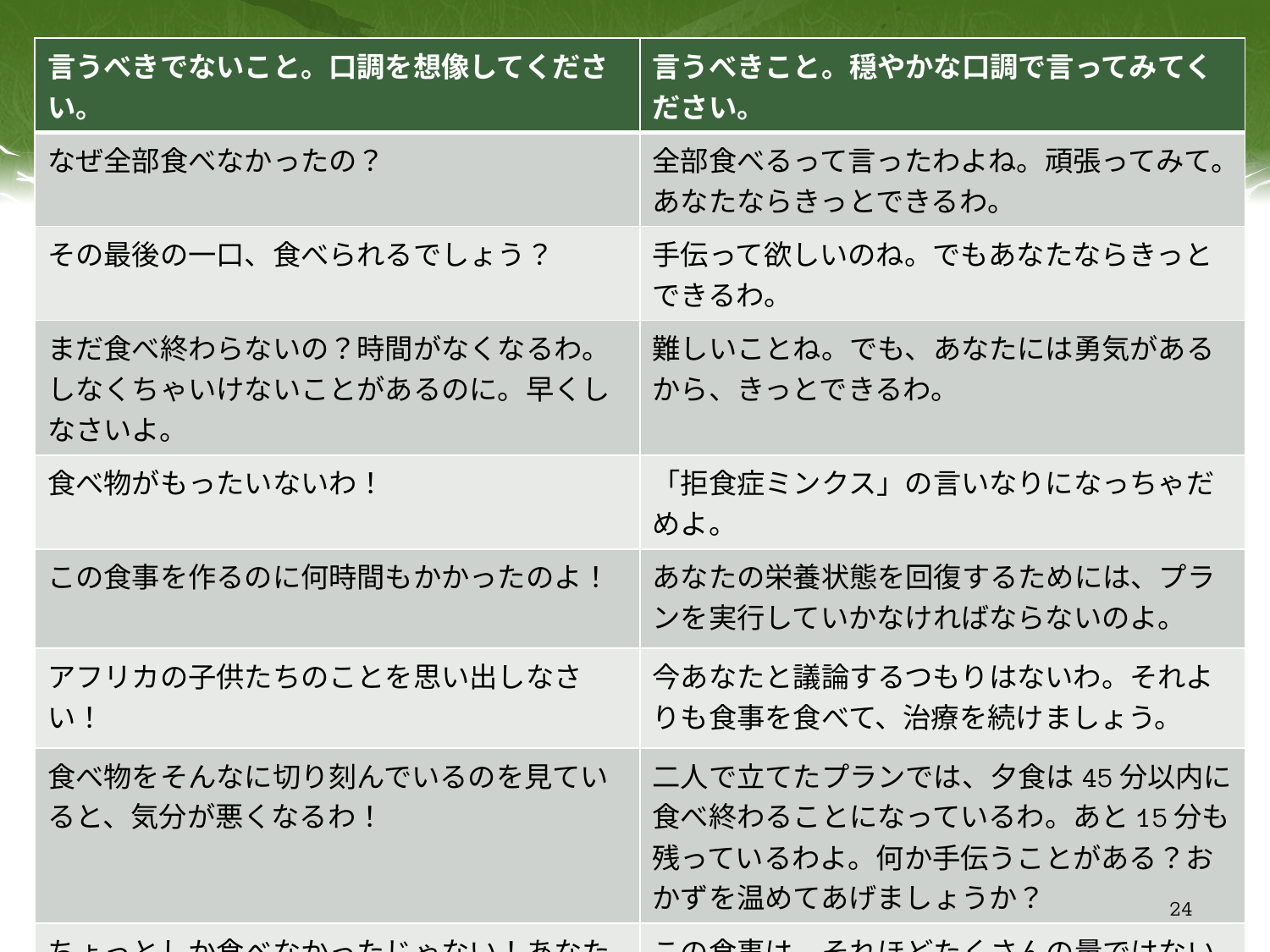

| 言うべきでないこと。口調を想像してください。 | 言うべきこと。穏やかな口調で言ってみてください。 |
| --- | --- |
| なぜ全部食べなかったの？ | 全部食べるって言ったわよね。頑張ってみて。あなたならきっとできるわ。 |
| その最後の一口、食べられるでしょう？ | 手伝って欲しいのね。でもあなたならきっとできるわ。 |
| まだ食べ終わらないの？時間がなくなるわ。しなくちゃいけないことがあるのに。早くしなさいよ。 | 難しいことね。でも、あなたには勇気があるから、きっとできるわ。 |
| 食べ物がもったいないわ！ | 「拒食症ミンクス」の言いなりになっちゃだめよ。 |
| この食事を作るのに何時間もかかったのよ！ | あなたの栄養状態を回復するためには、プランを実行していかなければならないのよ。 |
| アフリカの子供たちのことを思い出しなさい！ | 今あなたと議論するつもりはないわ。それよりも食事を食べて、治療を続けましょう。 |
| 食べ物をそんなに切り刻んでいるのを見ていると、気分が悪くなるわ！ | 二人で立てたプランでは、夕食は45分以内に食べ終わることになっているわ。あと15分も残っているわよ。何か手伝うことがある？おかずを温めてあげましょうか？ |
| ちょっとしか食べなかったじゃない！あなたネズミなの？ | この食事は、それほどたくさんの量ではないわよ。もう一度トライしてくれる？ |
24